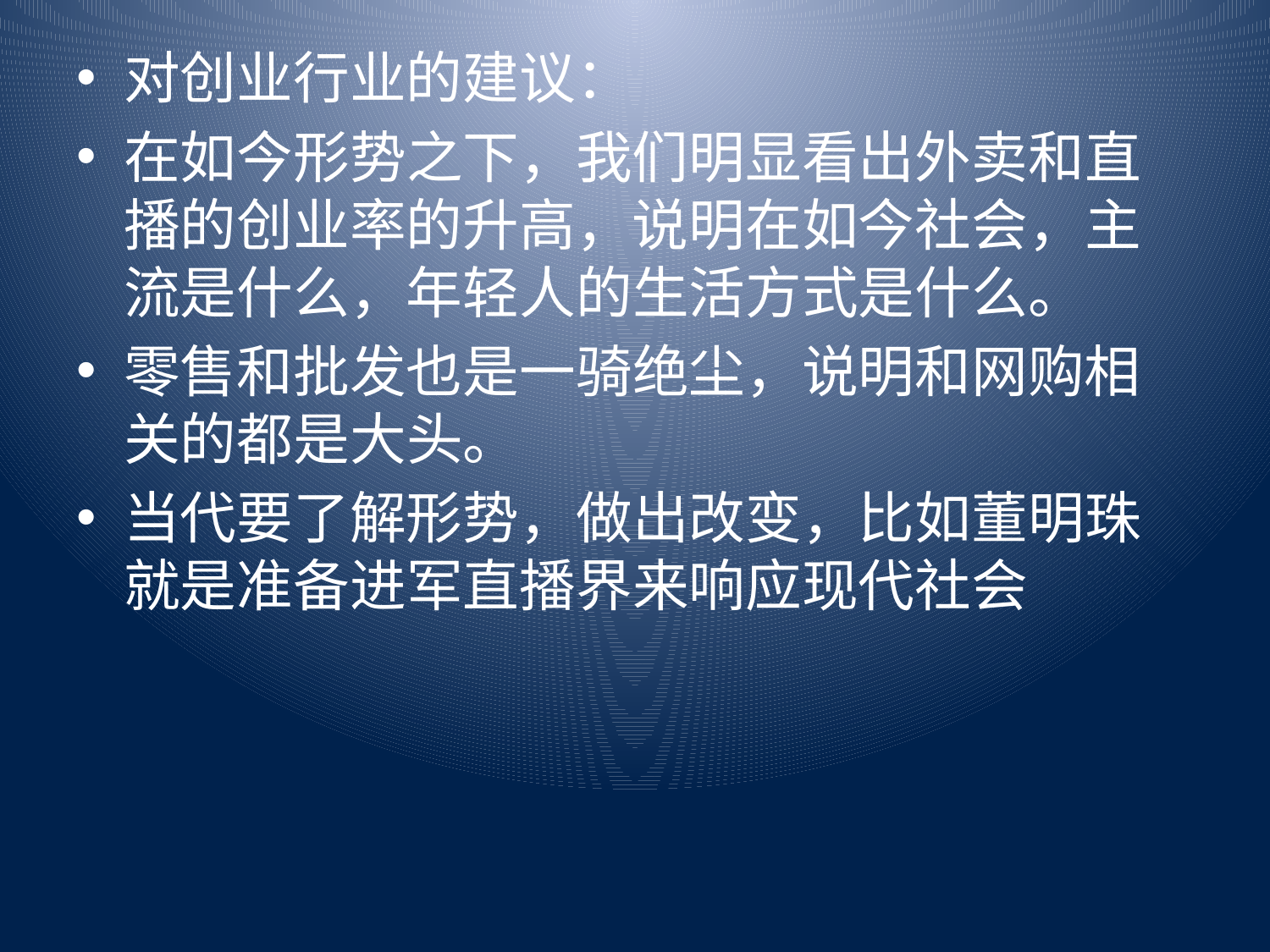

对创业行业的建议：
在如今形势之下，我们明显看出外卖和直播的创业率的升高，说明在如今社会，主流是什么，年轻人的生活方式是什么。
零售和批发也是一骑绝尘，说明和网购相关的都是大头。
当代要了解形势，做出改变，比如董明珠就是准备进军直播界来响应现代社会